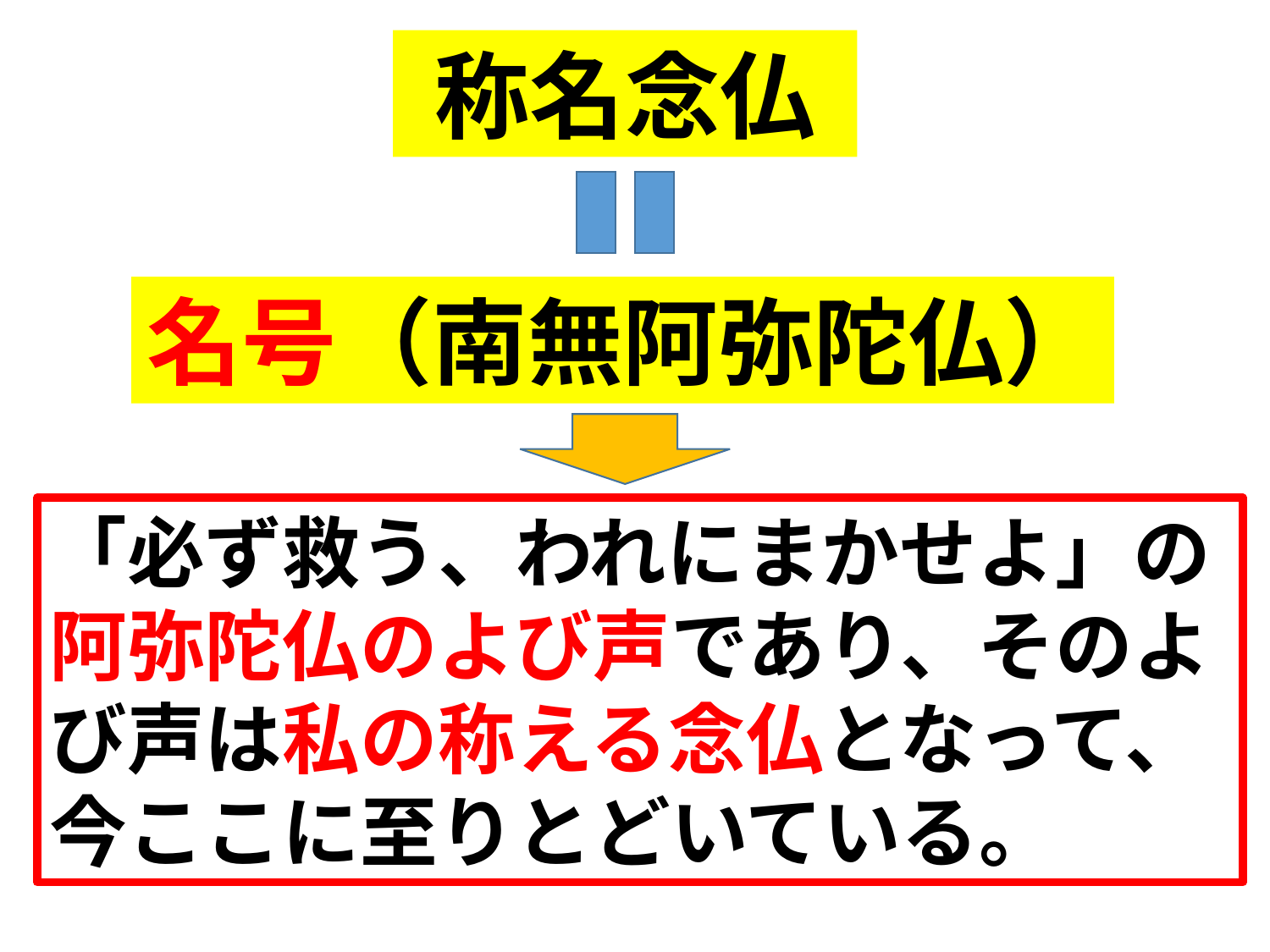

称名念仏

名号（南無阿弥陀仏）

「必ず救う、われにまかせよ」の阿弥陀仏のよび声であり、そのよび声は私の称える念仏となって、今ここに至りとどいている。